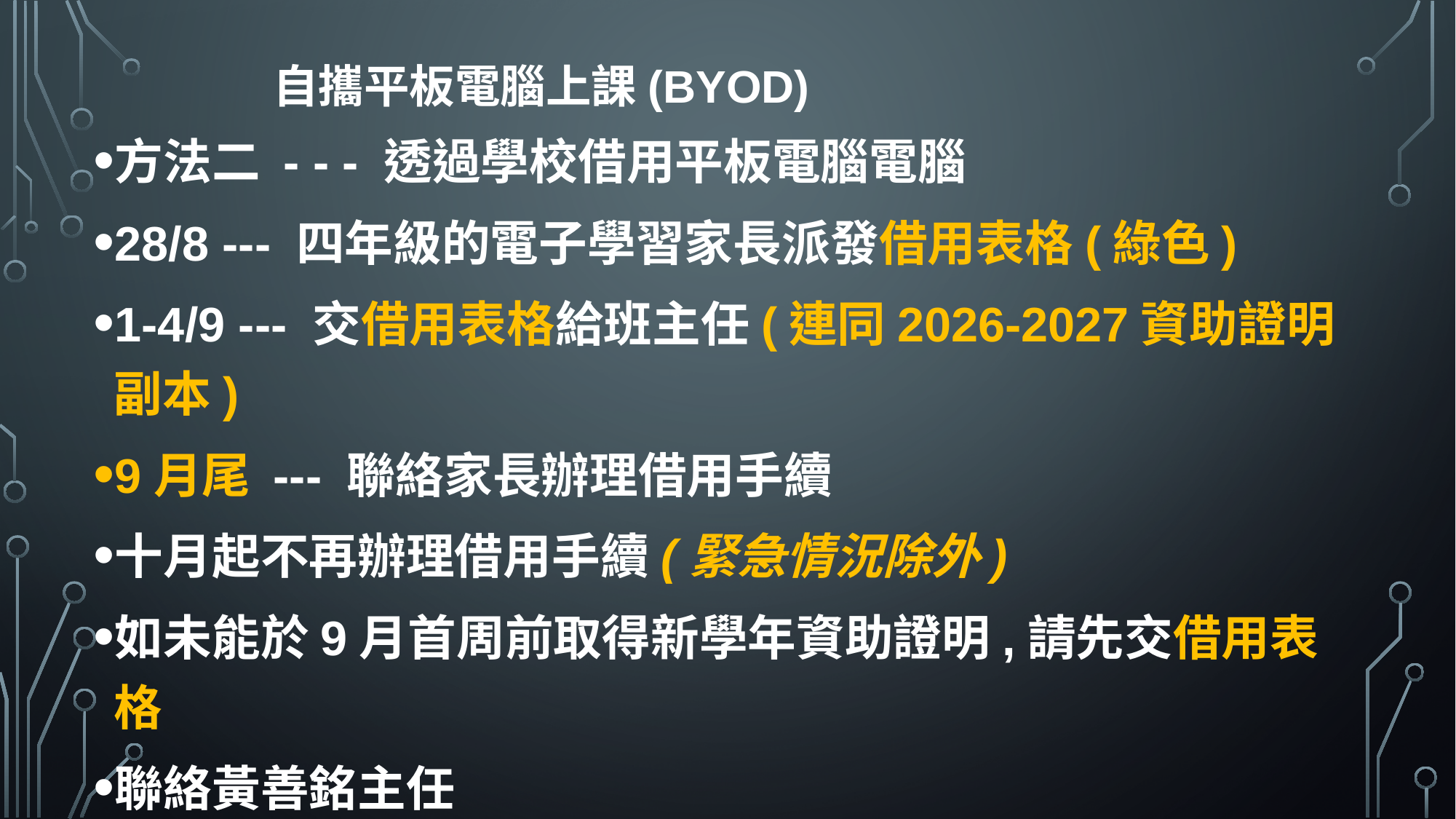

# 自攜平板電腦上課(BYOD)
方法二 - - - 透過學校借用平板電腦電腦
28/8 --- 四年級的電子學習家長派發借用表格(綠色)
1-4/9 --- 交借用表格給班主任(連同2026-2027資助證明副本)
9月尾 --- 聯絡家長辦理借用手續
十月起不再辦理借用手續(緊急情況除外)
如未能於9月首周前取得新學年資助證明,請先交借用表格
聯絡黃善銘主任